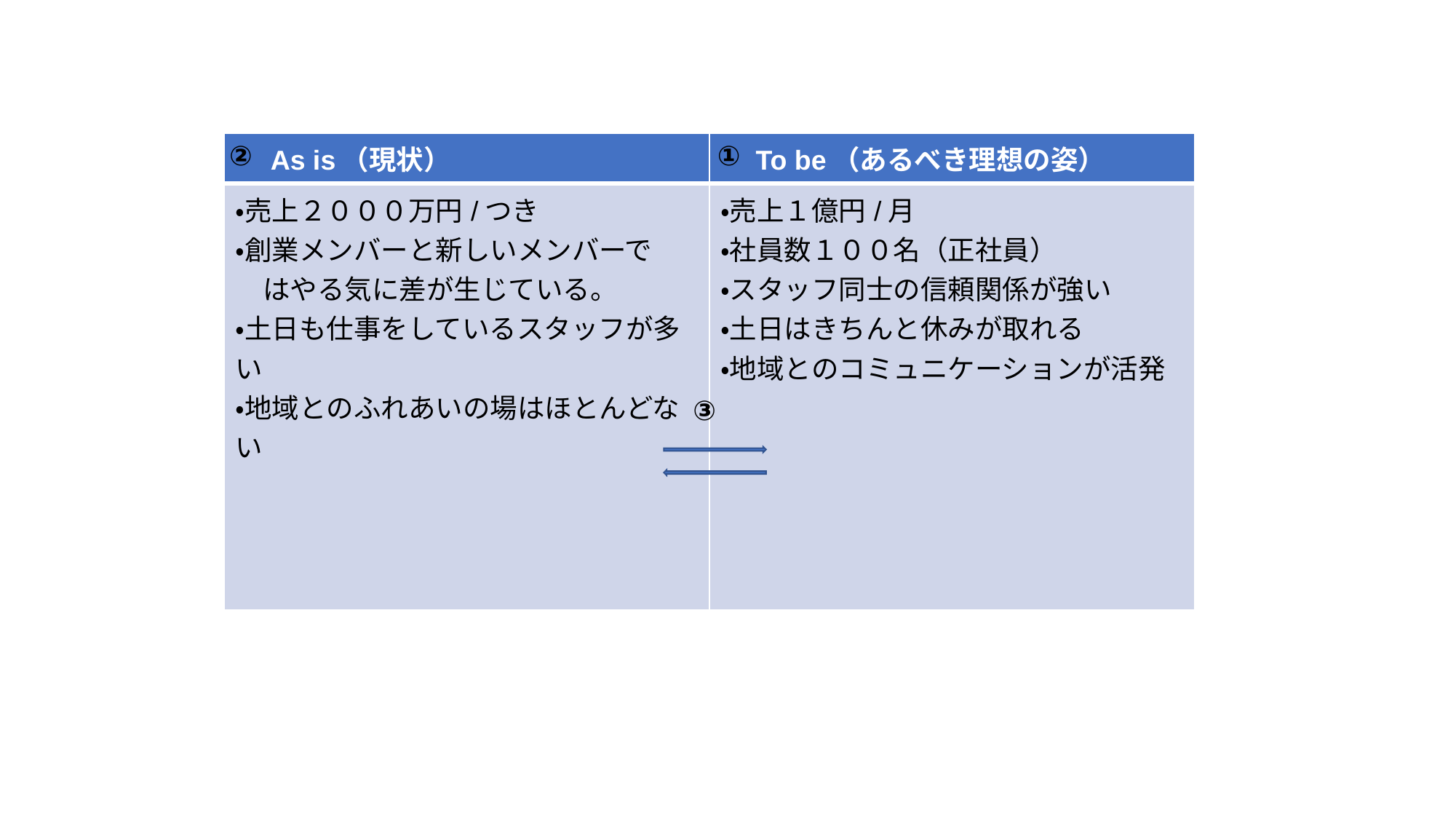

②
| As is（現状） | To be（あるべき理想の姿） |
| --- | --- |
| ・売上２０００万円/つき ・創業メンバーと新しいメンバーで　　はやる気に差が生じている。 ・土日も仕事をしているスタッフが多い ・地域とのふれあいの場はほとんどない | ・売上１億円/月 ・社員数１００名（正社員） ・スタッフ同士の信頼関係が強い ・土日はきちんと休みが取れる ・地域とのコミュニケーションが活発 |
①
③